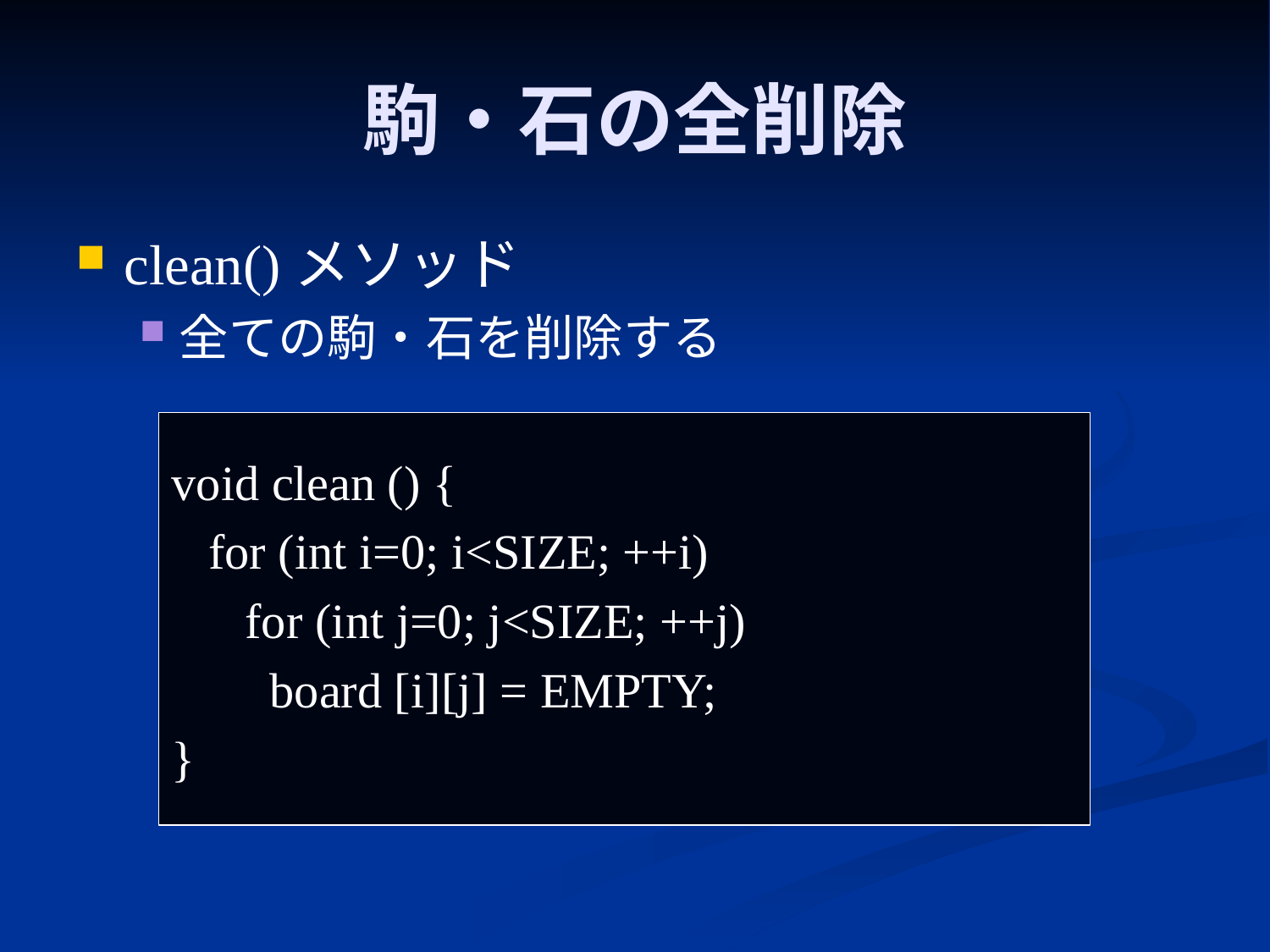

# 駒・石の全削除
clean()メソッド
全ての駒・石を削除する
void clean () {
   for (int i=0; i<SIZE; ++i)
      for (int j=0; j<SIZE; ++j)
        board [i][j] = EMPTY;
}